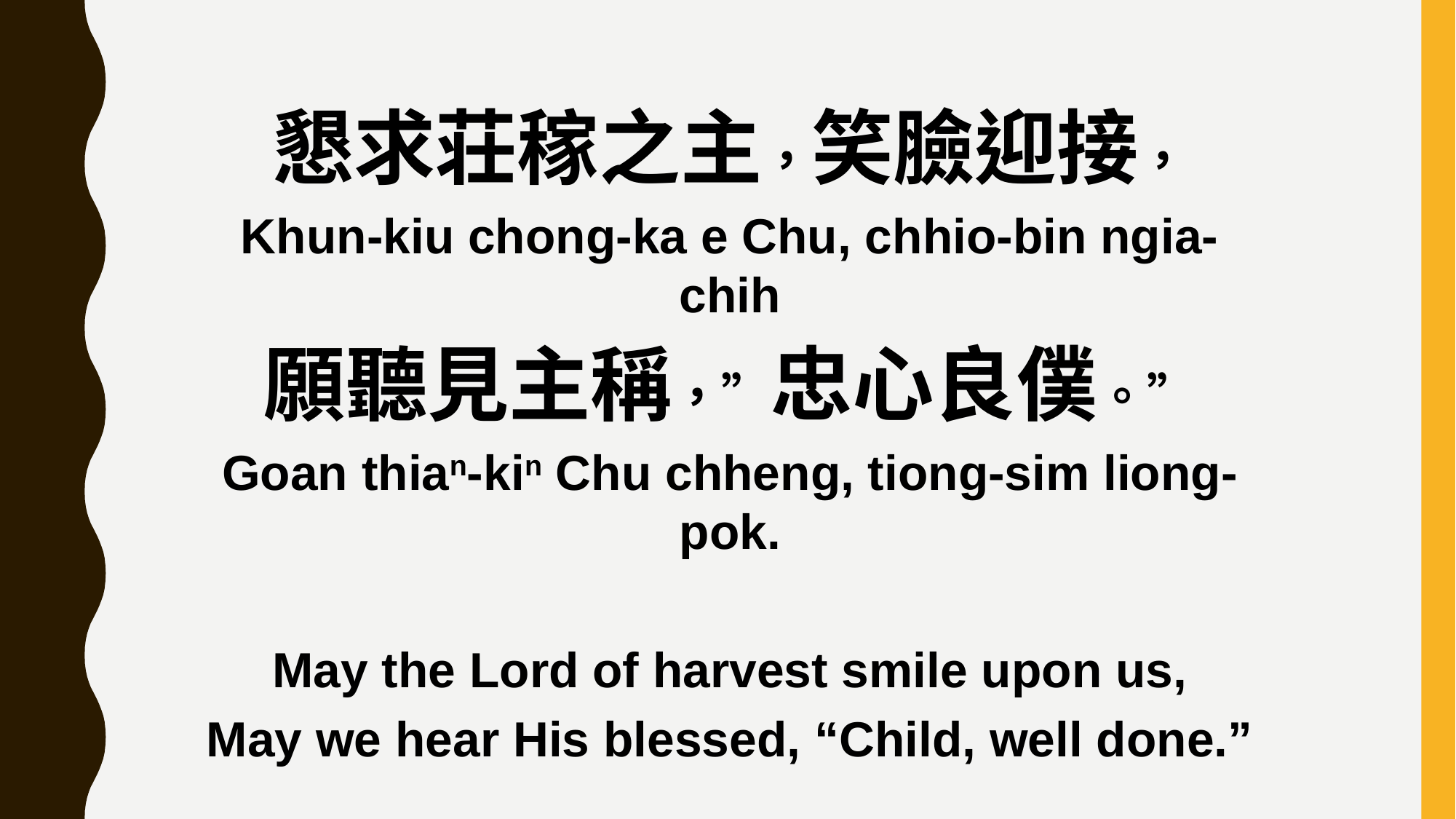

懇求荘稼之主，笑臉迎接，
Khun-kiu chong-ka e Chu, chhio-bin ngia-chih
願聽見主稱，”忠心良僕。”
Goan thian-kin Chu chheng, tiong-sim liong-pok.

May the Lord of harvest smile upon us,
May we hear His blessed, “Child, well done.”